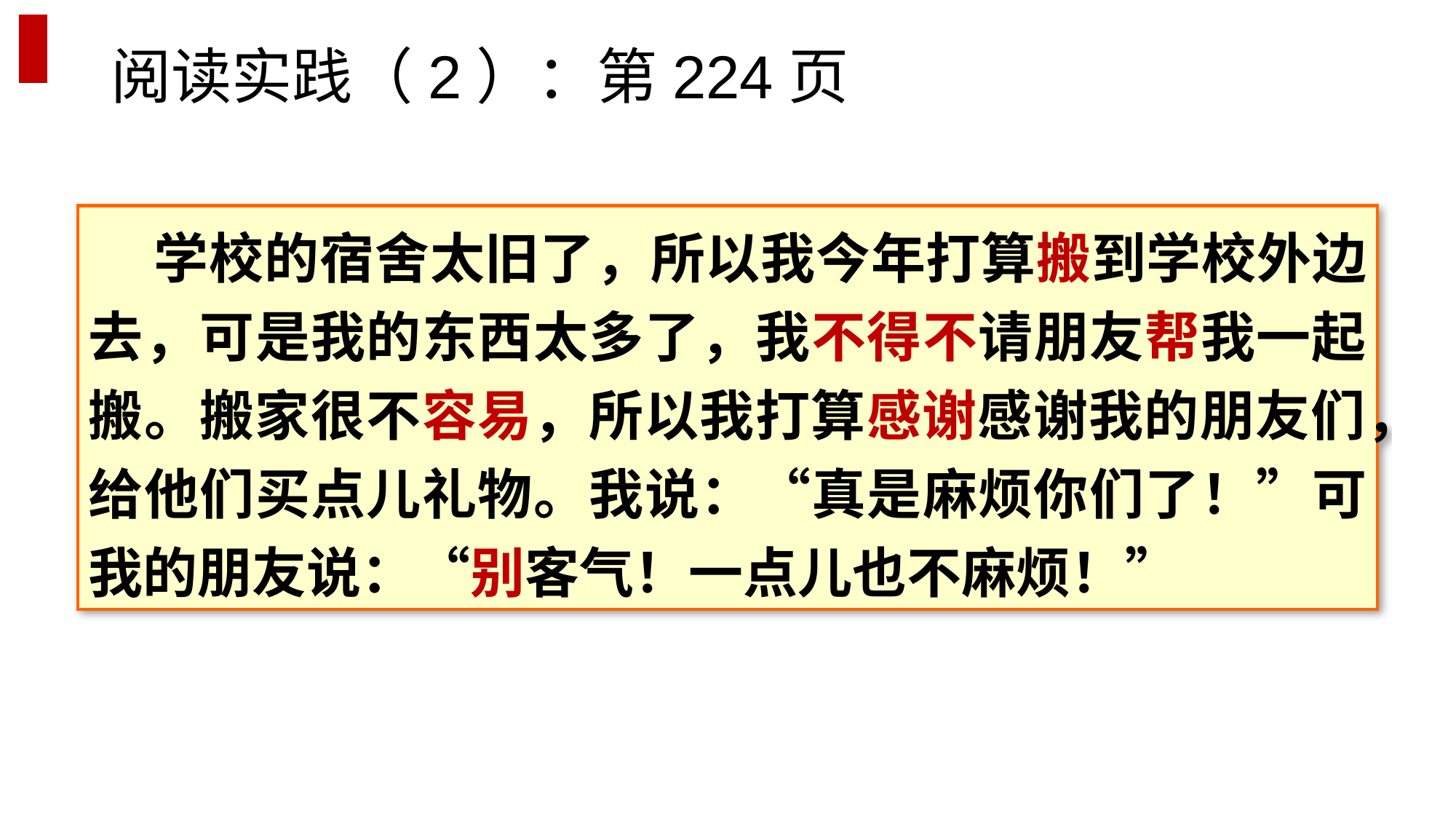

阅读实践（2）：第224页

    学校的宿舍太旧了，所以我今年打算搬到学校外边去，可是我的东西太多了，我不得不请朋友帮我一起搬。搬家很不容易，所以我打算感谢感谢我的朋友们，给他们买点儿礼物。我说：“真是麻烦你们了！”可我的朋友说：“别客气！一点儿也不麻烦！”